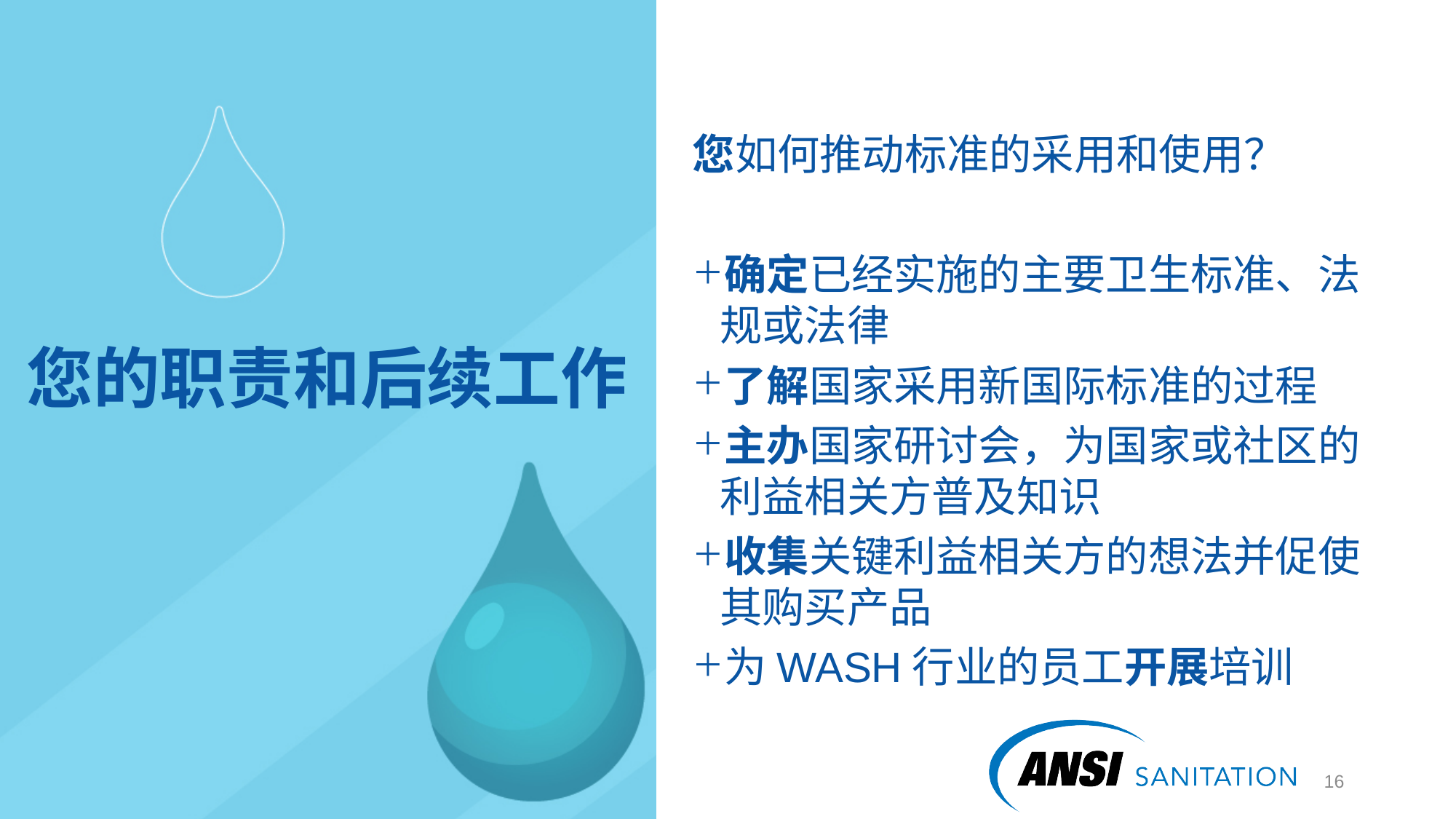

您如何推动标准的采用和使用？

确定已经实施的主要卫生标准、法规或法律
了解国家采用新国际标准的过程
主办国家研讨会，为国家或社区的利益相关方普及知识
收集关键利益相关方的想法并促使其购买产品
为WASH行业的员工开展培训
# 您的职责和后续工作
16